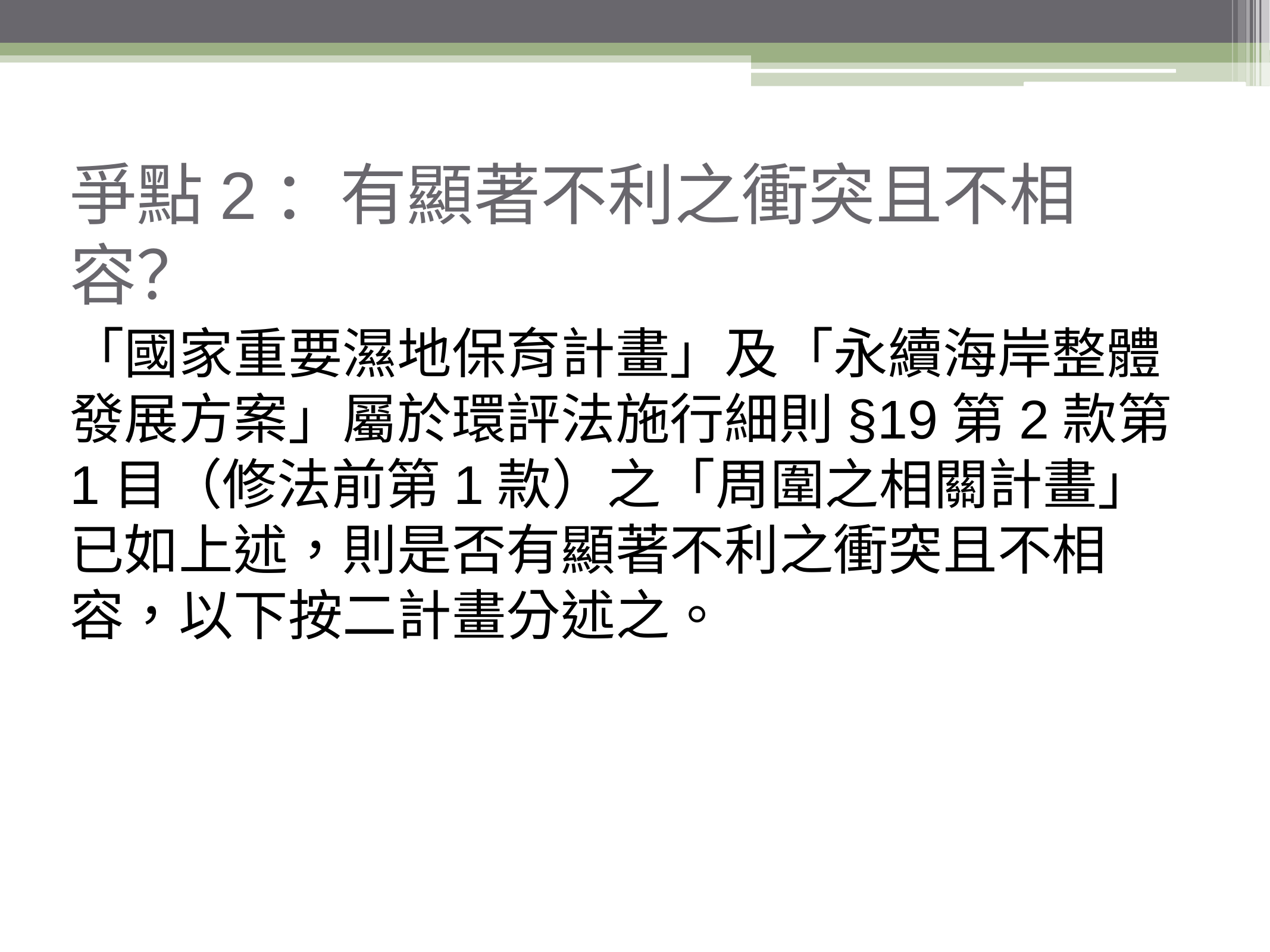

# 爭點2：有顯著不利之衝突且不相容？
「國家重要濕地保育計畫」及「永續海岸整體發展方案」屬於環評法施行細則§19第2款第1目（修法前第1款）之「周圍之相關計畫」已如上述，則是否有顯著不利之衝突且不相容，以下按二計畫分述之。